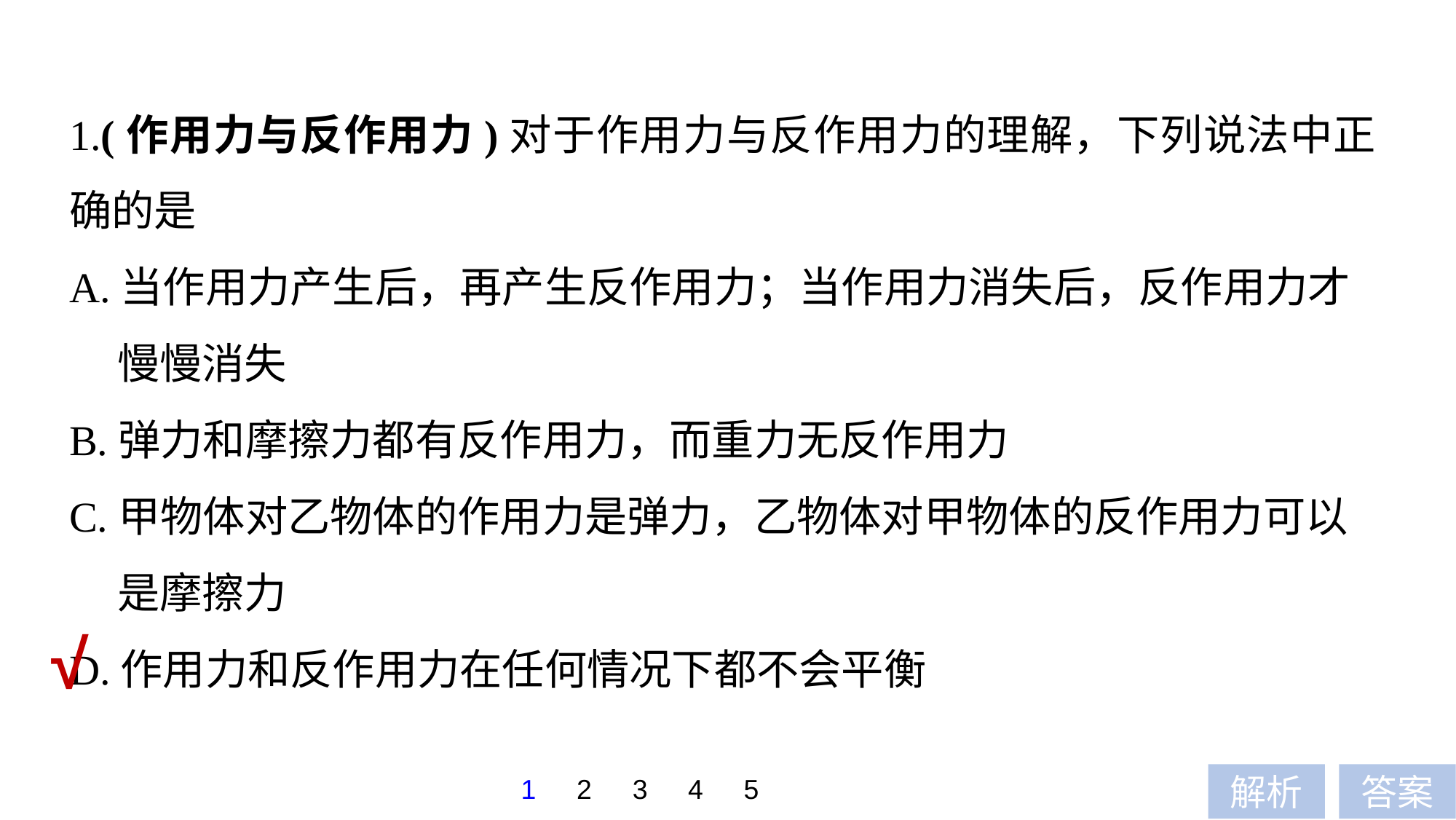

1.(作用力与反作用力)对于作用力与反作用力的理解，下列说法中正确的是
A.当作用力产生后，再产生反作用力；当作用力消失后，反作用力才
    慢慢消失
B.弹力和摩擦力都有反作用力，而重力无反作用力
C.甲物体对乙物体的作用力是弹力，乙物体对甲物体的反作用力可以
    是摩擦力
D.作用力和反作用力在任何情况下都不会平衡
√
1
2
3
4
5
解析
答案